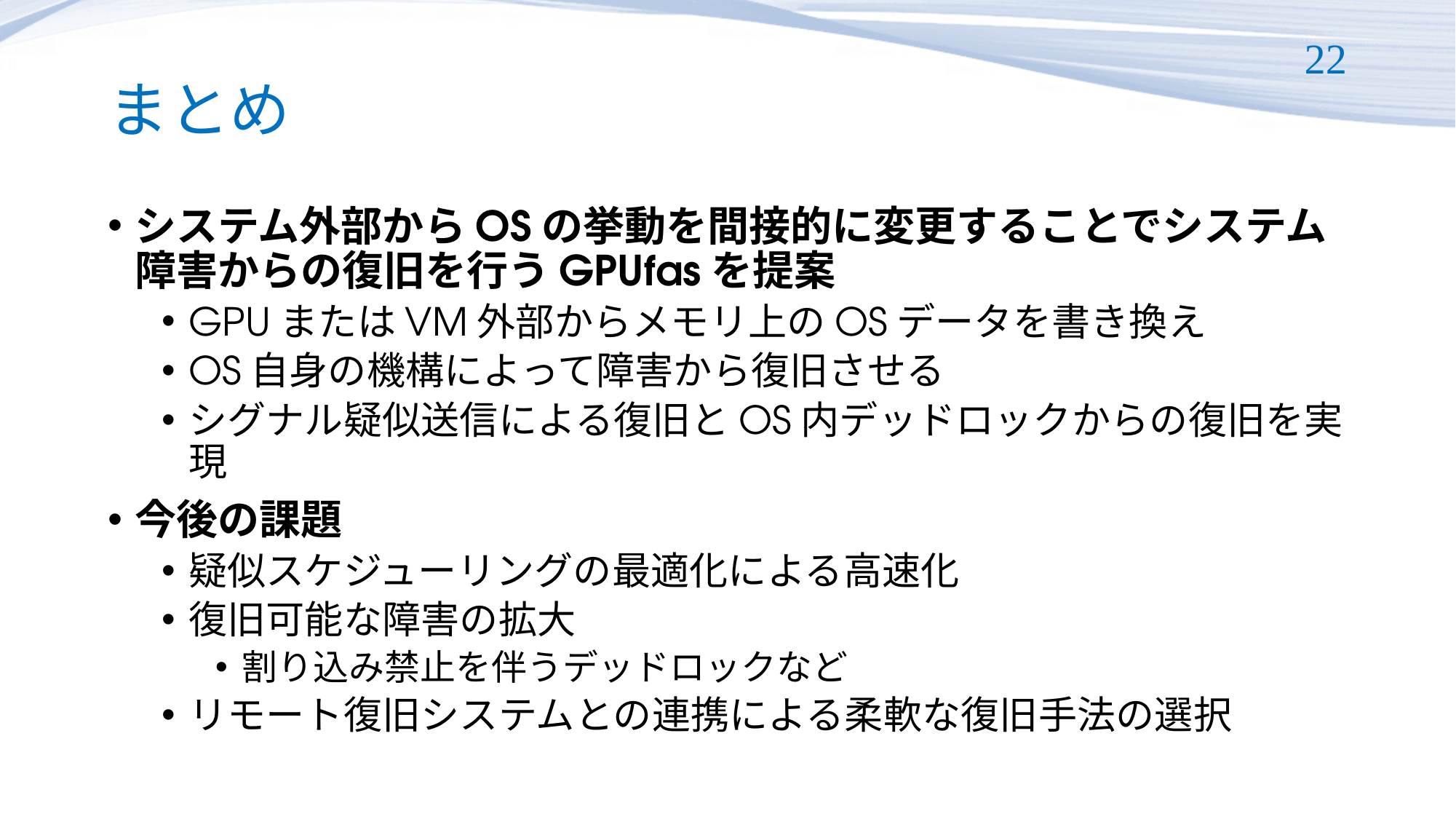

# まとめ
22
システム外部からOSの挙動を間接的に変更することでシステム障害からの復旧を行うGPUfasを提案
GPUまたはVM外部からメモリ上のOSデータを書き換え
OS自身の機構によって障害から復旧させる
シグナル疑似送信による復旧とOS内デッドロックからの復旧を実現
今後の課題
疑似スケジューリングの最適化による高速化
復旧可能な障害の拡大
割り込み禁止を伴うデッドロックなど
リモート復旧システムとの連携による柔軟な復旧手法の選択